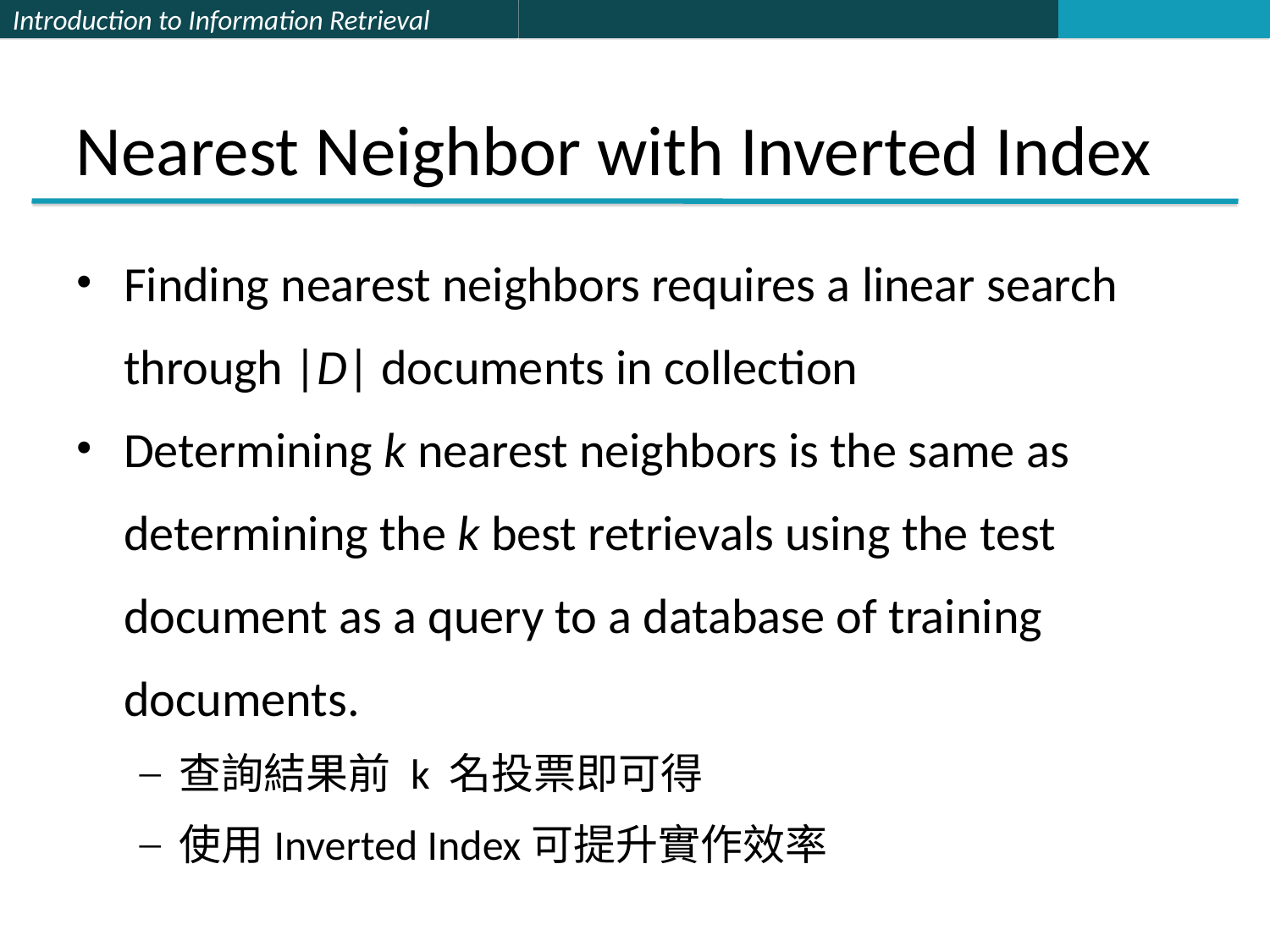

# Nearest Neighbor with Inverted Index
Finding nearest neighbors requires a linear search through |D| documents in collection
Determining k nearest neighbors is the same as determining the k best retrievals using the test document as a query to a database of training documents.
查詢結果前 k 名投票即可得
使用Inverted Index可提升實作效率